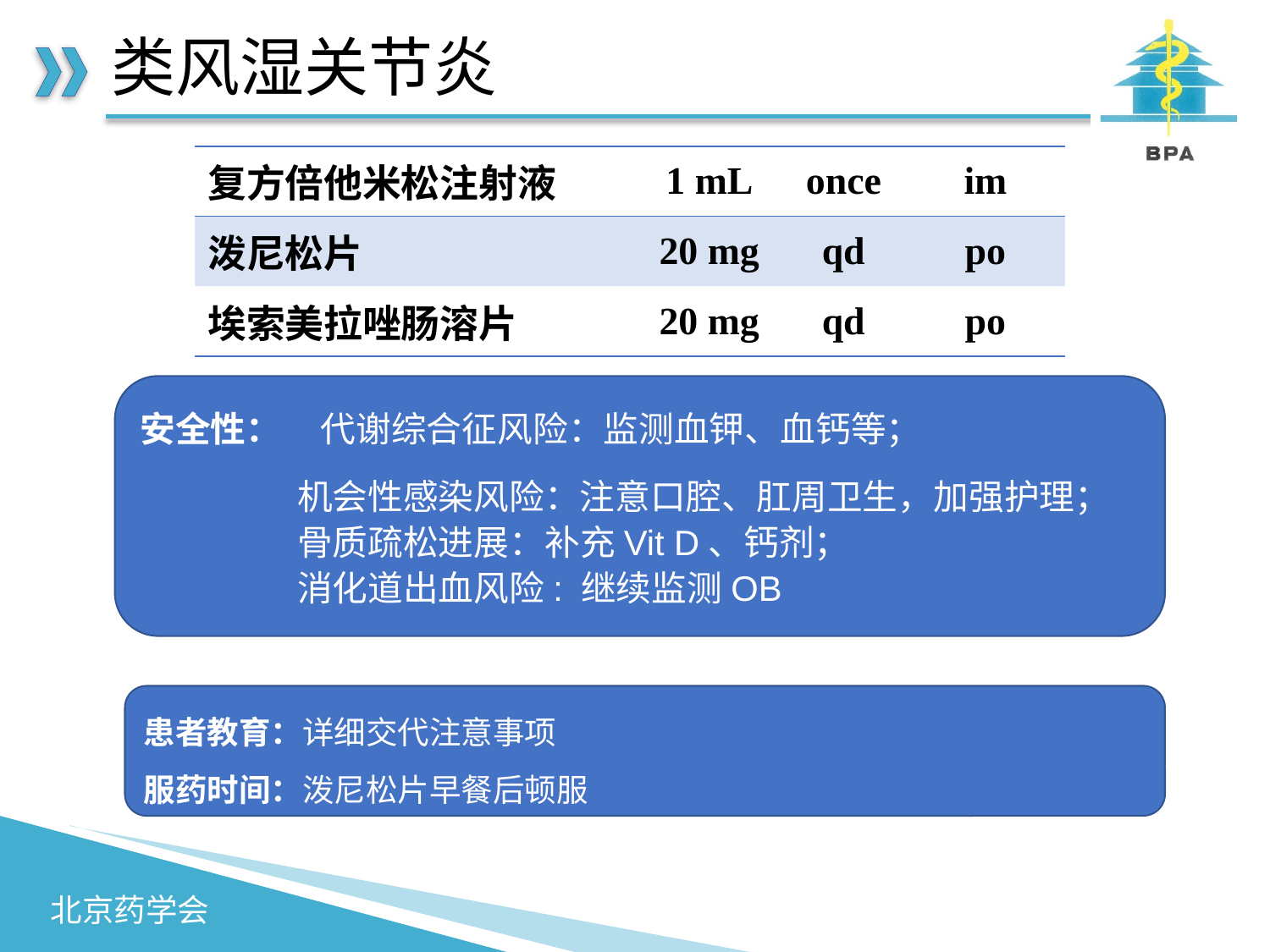

# 类风湿关节炎
| 复方倍他米松注射液 | 1 mL | once | im |
| --- | --- | --- | --- |
| 泼尼松片 | 20 mg | qd | po |
| 埃索美拉唑肠溶片 | 20 mg | qd | po |
安全性：     代谢综合征风险：监测血钾、血钙等；
                   机会性感染风险：注意口腔、肛周卫生，加强护理；
                   骨质疏松进展：补充Vit D、钙剂；
                   消化道出血风险: 继续监测OB

患者教育：详细交代注意事项
服药时间：泼尼松片早餐后顿服